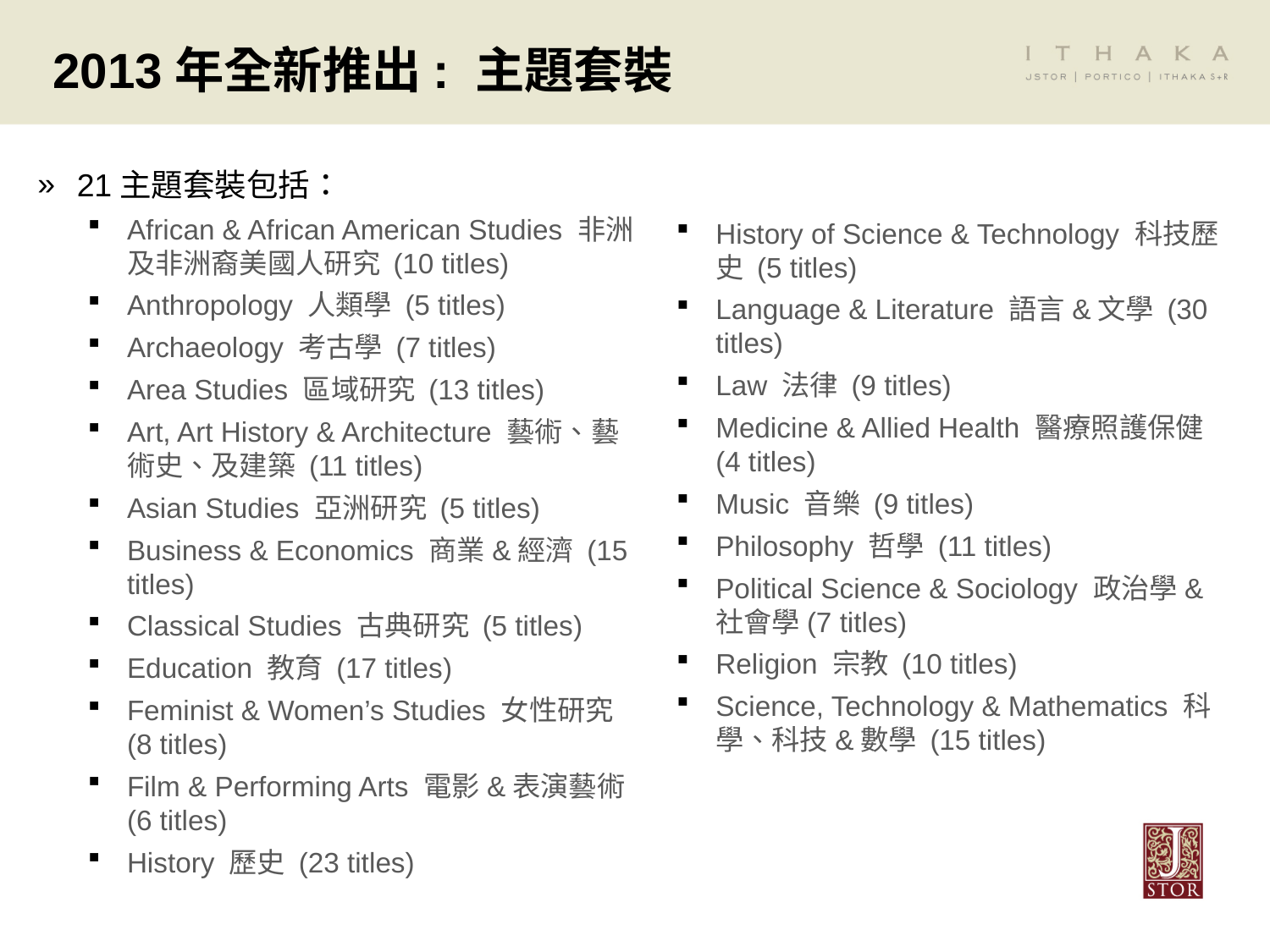

# 2013年全新推出: 主題套裝
21主題套裝包括：
African & African American Studies 非洲及非洲裔美國人研究 (10 titles)
Anthropology 人類學 (5 titles)
Archaeology 考古學 (7 titles)
Area Studies 區域研究 (13 titles)
Art, Art History & Architecture 藝術、藝術史、及建築 (11 titles)
Asian Studies 亞洲研究 (5 titles)
Business & Economics 商業&經濟 (15 titles)
Classical Studies 古典研究 (5 titles)
Education 教育 (17 titles)
Feminist & Women’s Studies 女性研究 (8 titles)
Film & Performing Arts 電影&表演藝術 (6 titles)
History 歷史 (23 titles)

History of Science & Technology 科技歷史 (5 titles)
Language & Literature 語言&文學 (30 titles)
Law 法律 (9 titles)
Medicine & Allied Health 醫療照護保健 (4 titles)
Music 音樂 (9 titles)
Philosophy 哲學 (11 titles)
Political Science & Sociology 政治學&社會學(7 titles)
Religion 宗教 (10 titles)
Science, Technology & Mathematics 科學、科技&數學 (15 titles)